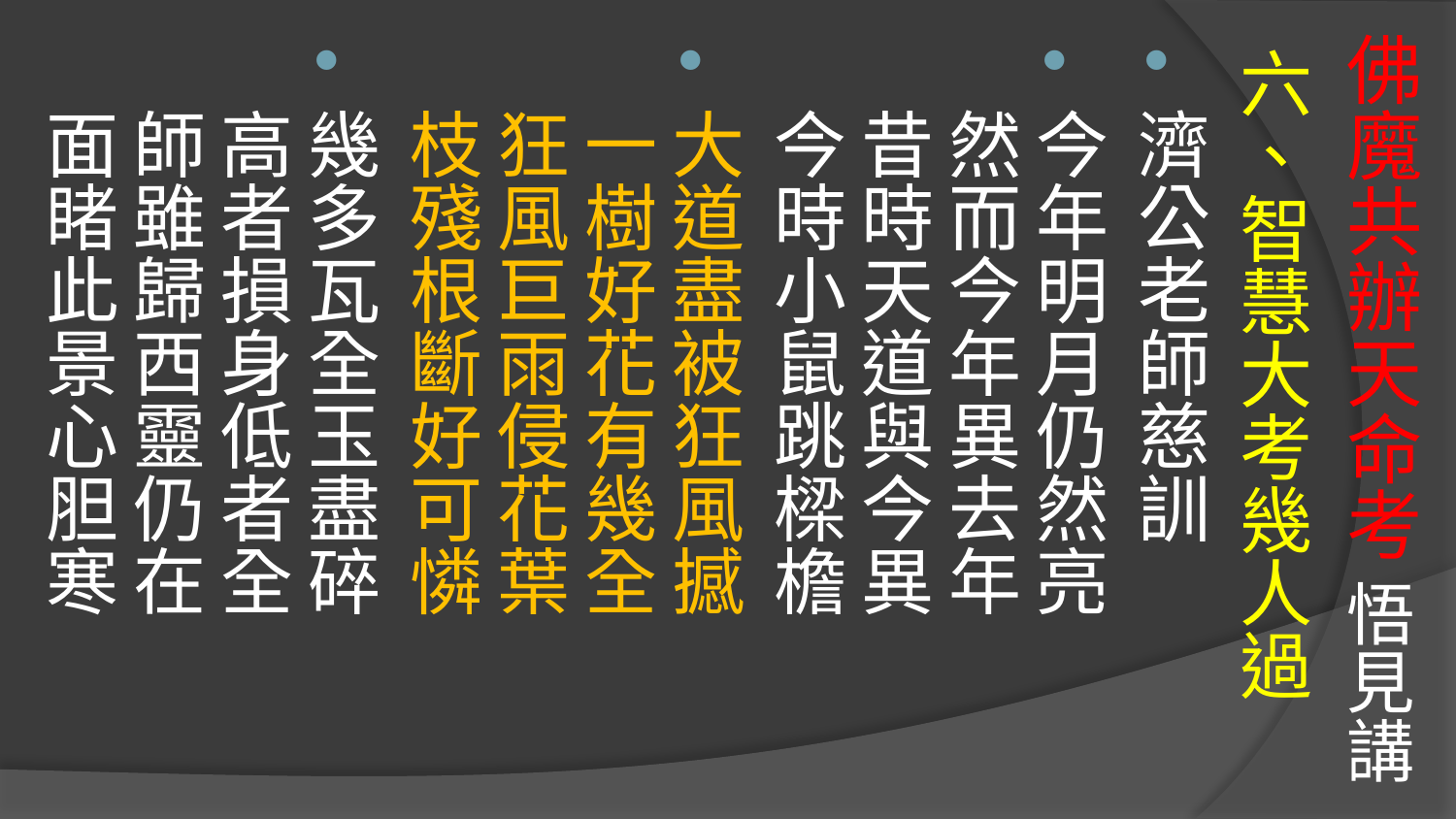

# 佛魔共辦天命考 悟見講
六、智慧大考幾人過
濟公老師慈訓
今年明月仍然亮
然而今年異去年　
昔時天道與今異　
今時小鼠跳樑檐
大道盡被狂風撼　
一樹好花有幾全
狂風巨雨侵花葉
枝殘根斷好可憐
幾多瓦全玉盡碎　
高者損身低者全
師雖歸西靈仍在　
面睹此景心胆寒